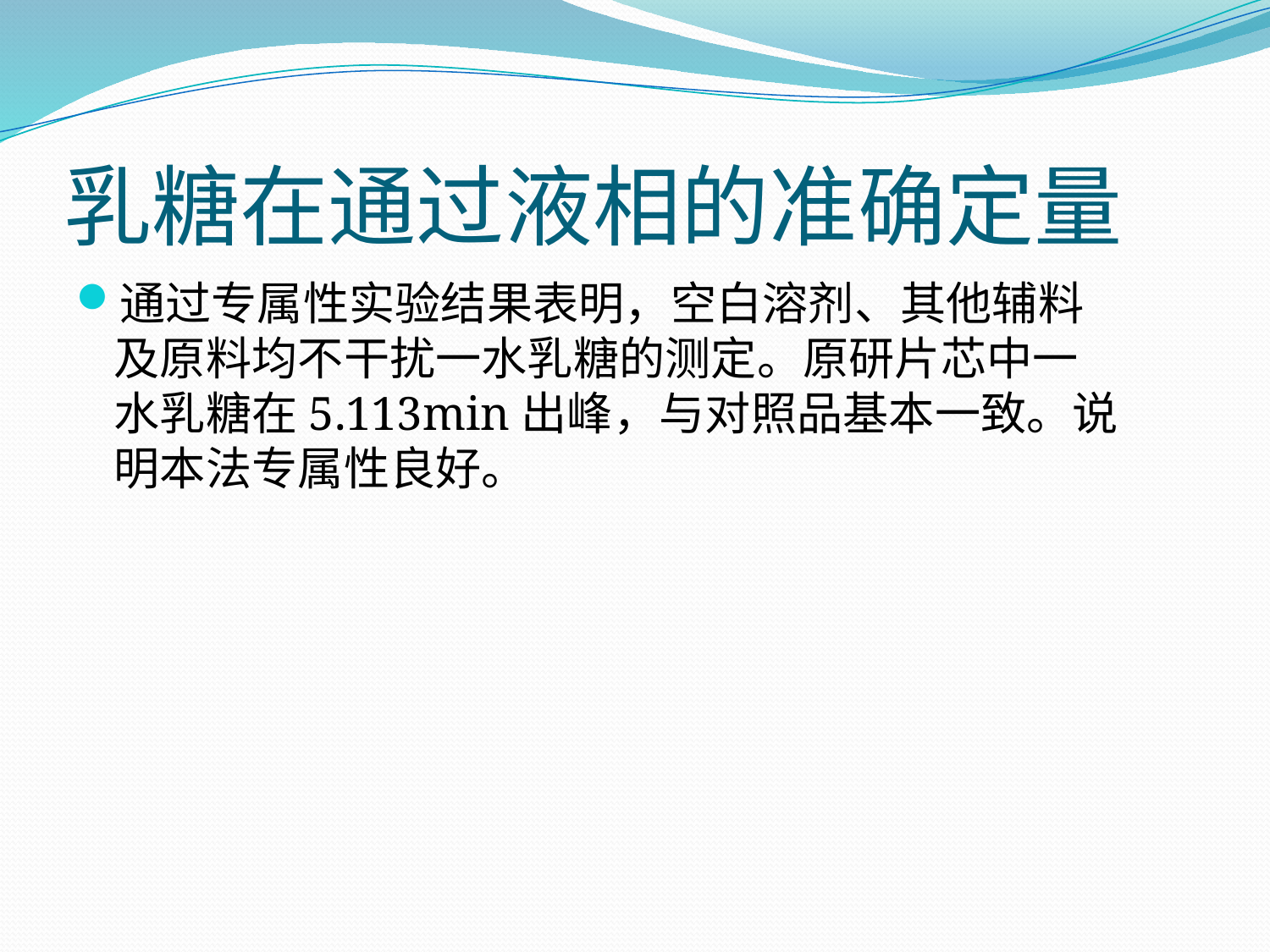

# 乳糖在通过液相的准确定量
通过专属性实验结果表明，空白溶剂、其他辅料及原料均不干扰一水乳糖的测定。原研片芯中一水乳糖在5.113min出峰，与对照品基本一致。说明本法专属性良好。